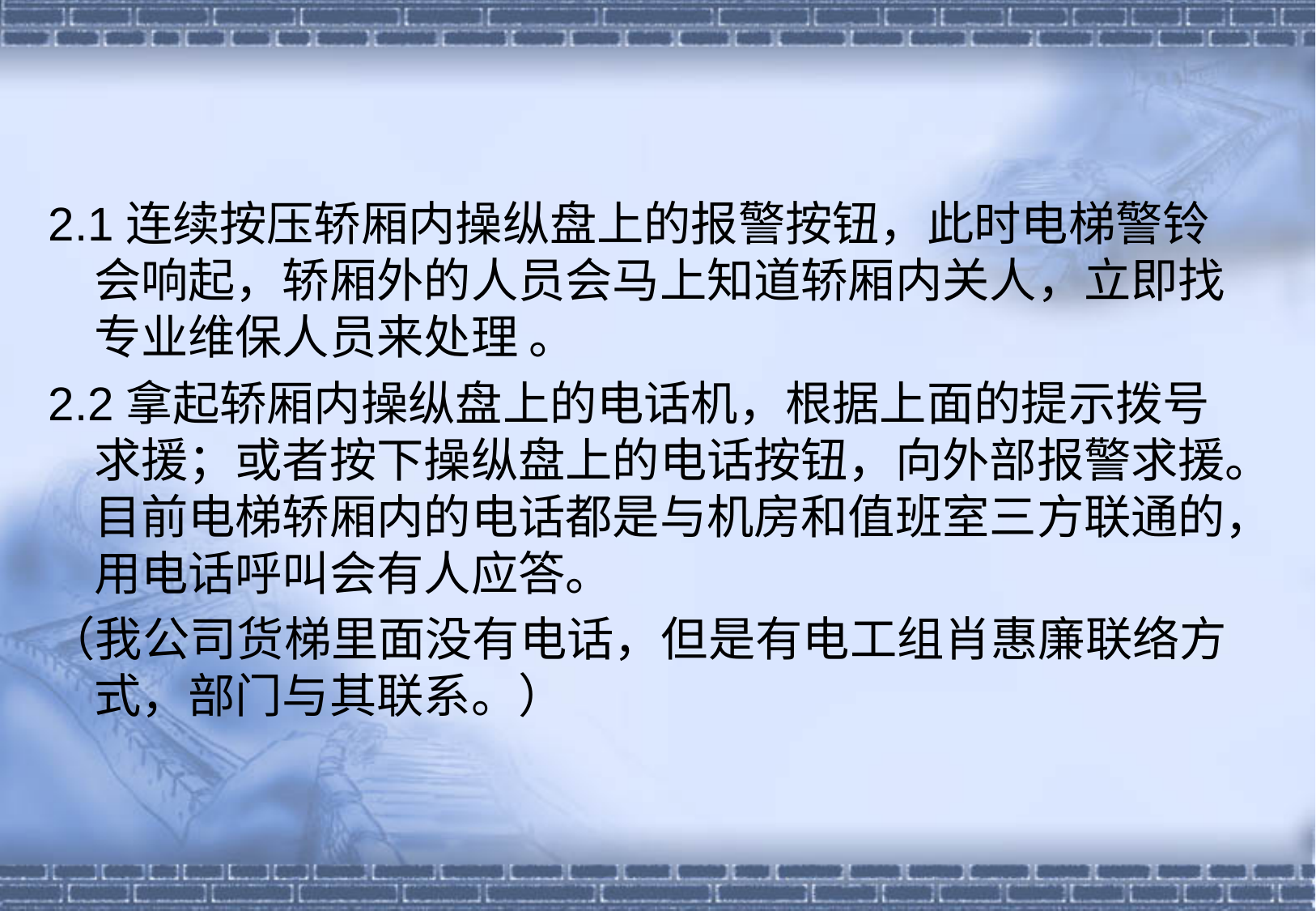

2.1连续按压轿厢内操纵盘上的报警按钮，此时电梯警铃会响起，轿厢外的人员会马上知道轿厢内关人，立即找专业维保人员来处理 。
2.2拿起轿厢内操纵盘上的电话机，根据上面的提示拨号求援；或者按下操纵盘上的电话按钮，向外部报警求援。目前电梯轿厢内的电话都是与机房和值班室三方联通的，用电话呼叫会有人应答。
（我公司货梯里面没有电话，但是有电工组肖惠廉联络方式，部门与其联系。）